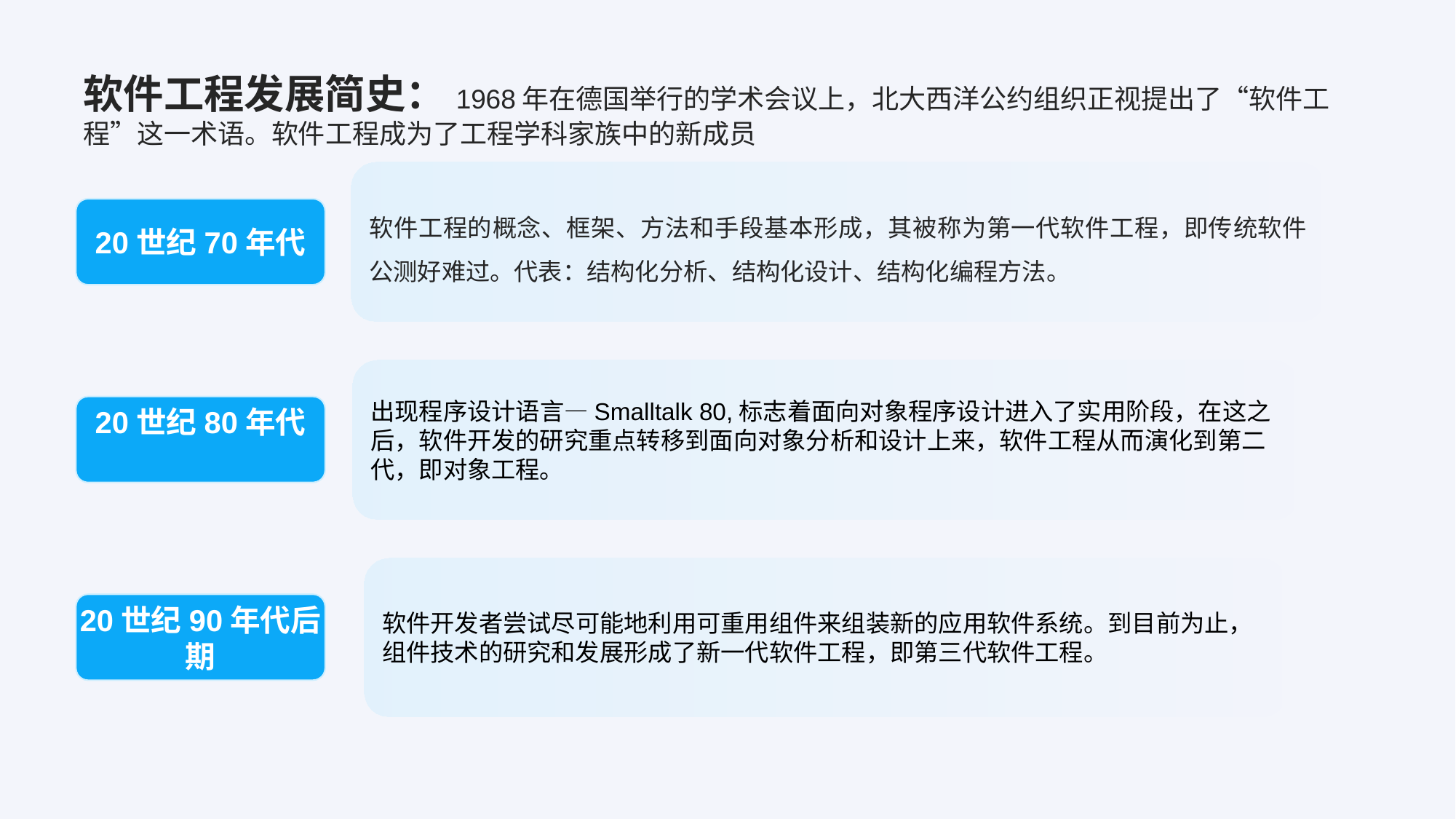

# 软件工程发展简史：1968年在德国举行的学术会议上，北大西洋公约组织正视提出了“软件工程”这一术语。软件工程成为了工程学科家族中的新成员
软件工程的概念、框架、方法和手段基本形成，其被称为第一代软件工程，即传统软件公测好难过。代表：结构化分析、结构化设计、结构化编程方法。

20世纪70年代
出现程序设计语言—Smalltalk 80,标志着面向对象程序设计进入了实用阶段，在这之后，软件开发的研究重点转移到面向对象分析和设计上来，软件工程从而演化到第二代，即对象工程。
20世纪80年代

软件开发者尝试尽可能地利用可重用组件来组装新的应用软件系统。到目前为止，组件技术的研究和发展形成了新一代软件工程，即第三代软件工程。
20世纪90年代后期